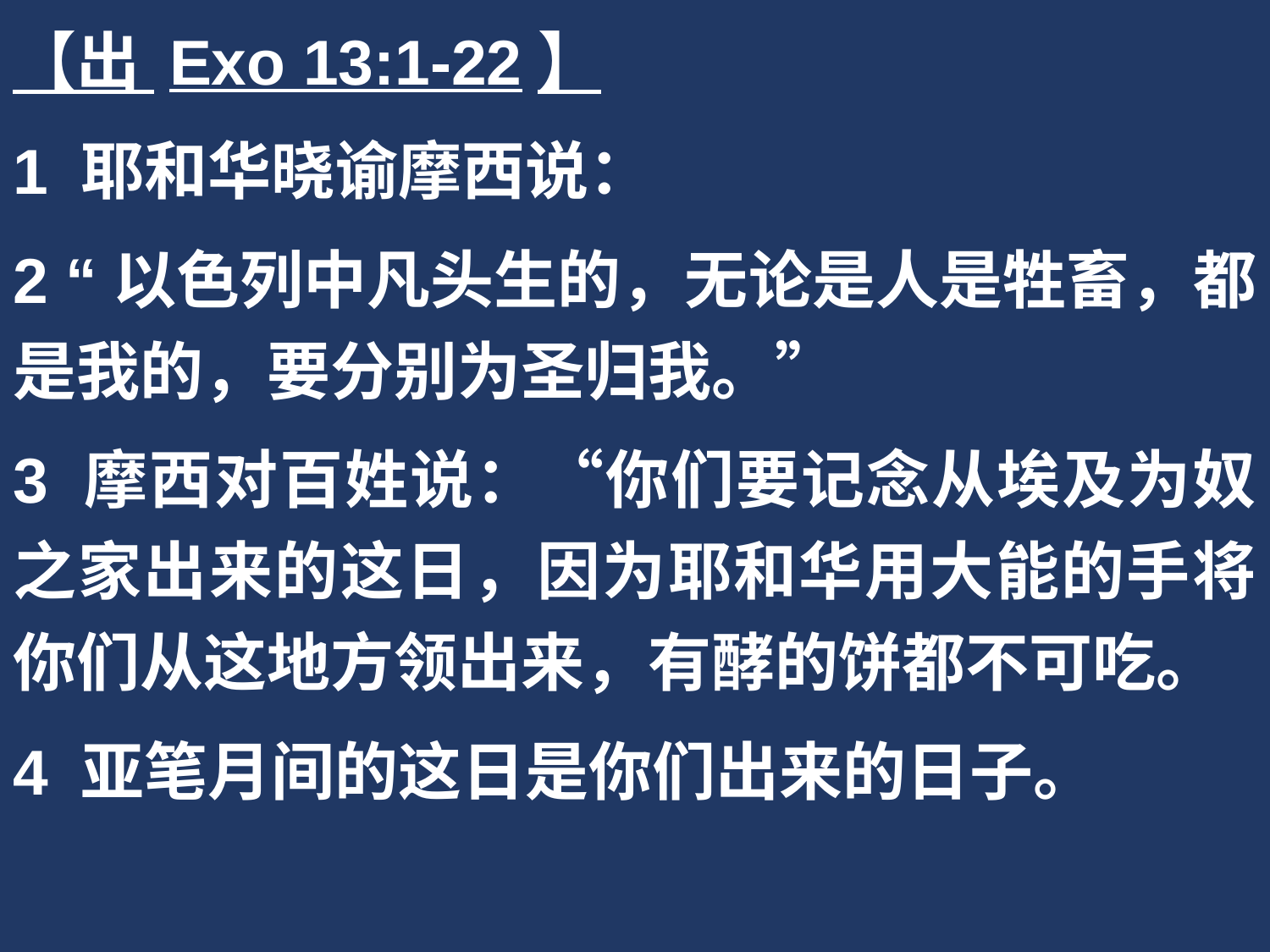

【出 Exo 13:1-22】
1 耶和华晓谕摩西说：
2 “以色列中凡头生的，无论是人是牲畜，都是我的，要分别为圣归我。”
3 摩西对百姓说：“你们要记念从埃及为奴之家出来的这日，因为耶和华用大能的手将你们从这地方领出来，有酵的饼都不可吃。
4 亚笔月间的这日是你们出来的日子。